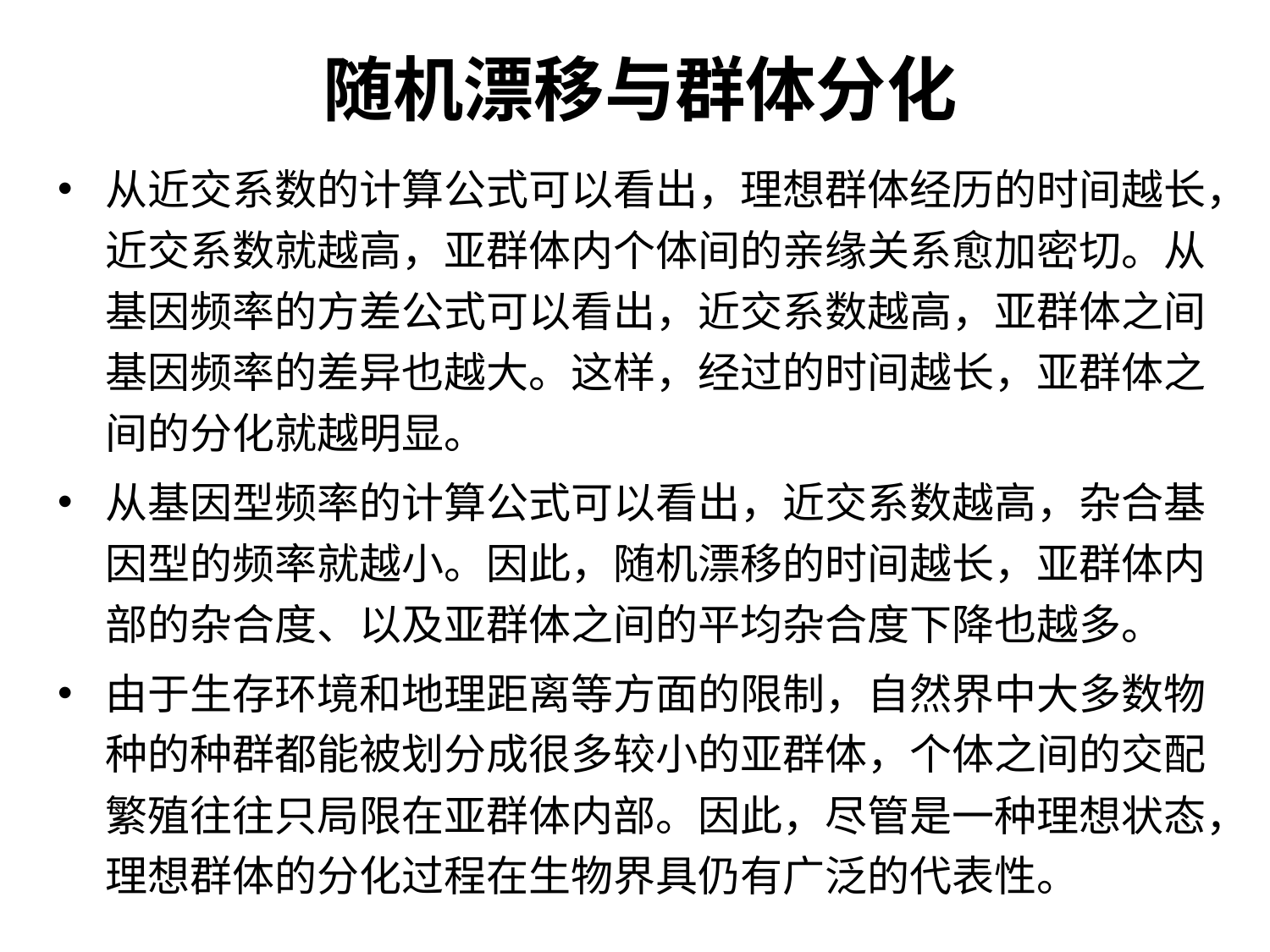

# 随机漂移与群体分化
从近交系数的计算公式可以看出，理想群体经历的时间越长，近交系数就越高，亚群体内个体间的亲缘关系愈加密切。从基因频率的方差公式可以看出，近交系数越高，亚群体之间基因频率的差异也越大。这样，经过的时间越长，亚群体之间的分化就越明显。
从基因型频率的计算公式可以看出，近交系数越高，杂合基因型的频率就越小。因此，随机漂移的时间越长，亚群体内部的杂合度、以及亚群体之间的平均杂合度下降也越多。
由于生存环境和地理距离等方面的限制，自然界中大多数物种的种群都能被划分成很多较小的亚群体，个体之间的交配繁殖往往只局限在亚群体内部。因此，尽管是一种理想状态，理想群体的分化过程在生物界具仍有广泛的代表性。